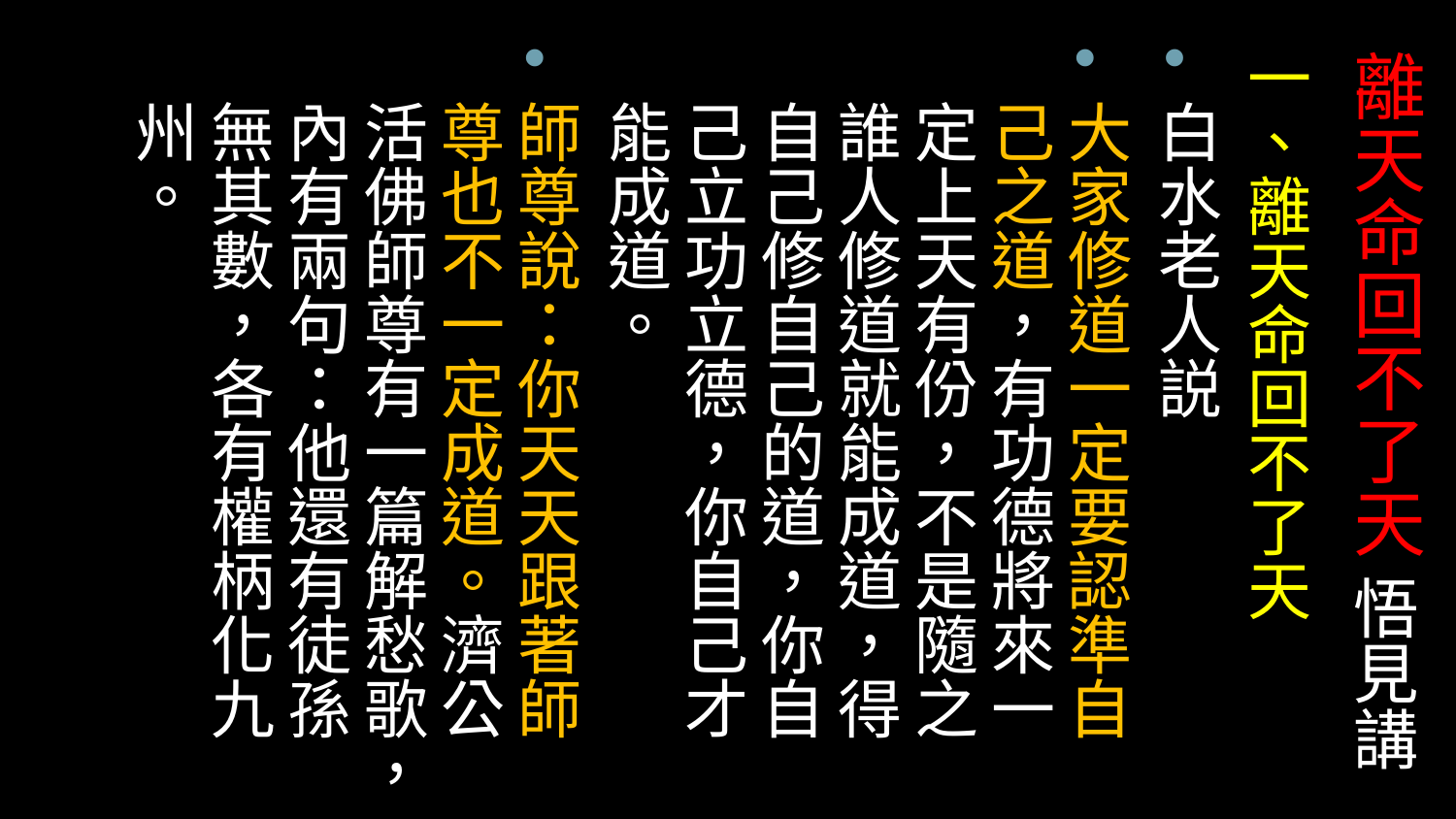

一、離天命回不了天
白水老人説
大家修道一定要認準自己之道，有功德將來一定上天有份，不是隨之誰人修道就能成道，得自己修自己的道，你自己立功立德，你自己才能成道。
師尊說：你天天跟著師尊也不一定成道。濟公活佛師尊有一篇解愁歌，內有兩句：他還有徒孫無其數，各有權柄化九州。

# 離天命回不了天 悟見講